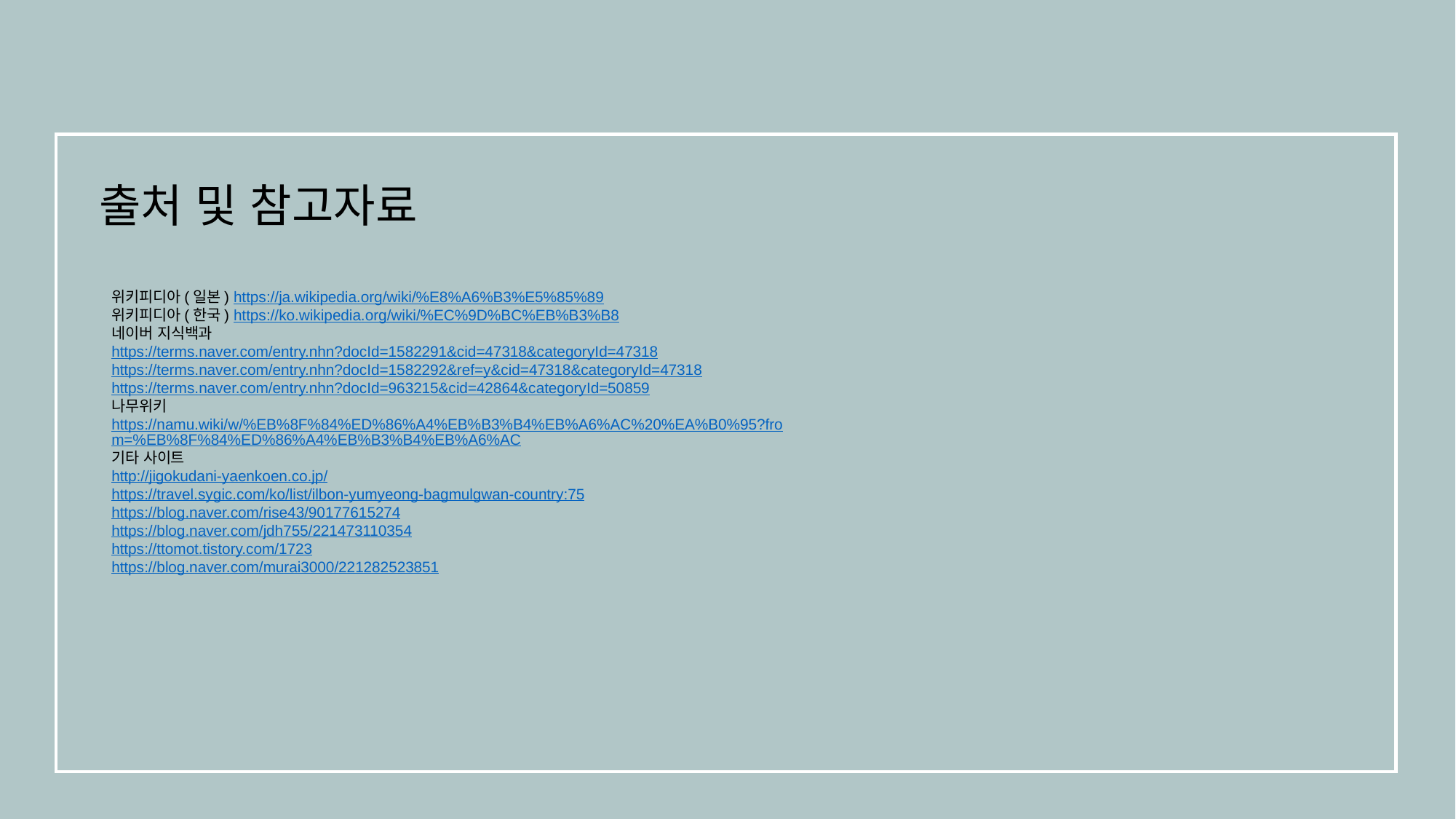

출처 및 참고자료
위키피디아(일본) https://ja.wikipedia.org/wiki/%E8%A6%B3%E5%85%89
위키피디아(한국) https://ko.wikipedia.org/wiki/%EC%9D%BC%EB%B3%B8
네이버 지식백과
https://terms.naver.com/entry.nhn?docId=1582291&cid=47318&categoryId=47318
https://terms.naver.com/entry.nhn?docId=1582292&ref=y&cid=47318&categoryId=47318
https://terms.naver.com/entry.nhn?docId=963215&cid=42864&categoryId=50859
나무위키
https://namu.wiki/w/%EB%8F%84%ED%86%A4%EB%B3%B4%EB%A6%AC%20%EA%B0%95?from=%EB%8F%84%ED%86%A4%EB%B3%B4%EB%A6%AC
기타 사이트
http://jigokudani-yaenkoen.co.jp/
https://travel.sygic.com/ko/list/ilbon-yumyeong-bagmulgwan-country:75
https://blog.naver.com/rise43/90177615274
https://blog.naver.com/jdh755/221473110354
https://ttomot.tistory.com/1723
https://blog.naver.com/murai3000/221282523851